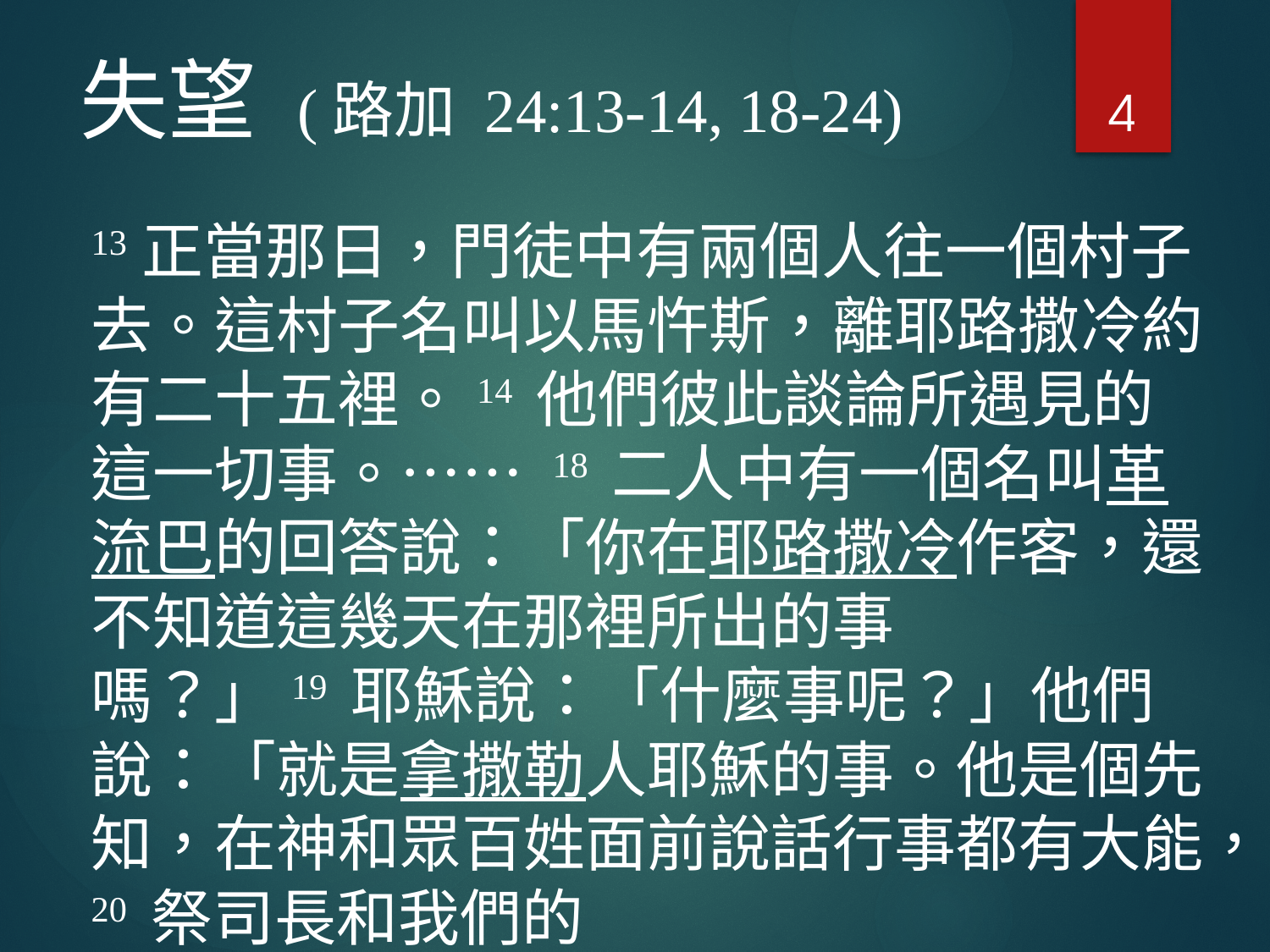

# 失望 (路加 24:13-14, 18-24)
4
13正當那日，門徒中有兩個人往一個村子去。這村子名叫以馬忤斯，離耶路撒冷約有二十五裡。14 他們彼此談論所遇見的這一切事。…… 18 二人中有一個名叫革流巴的回答說：「你在耶路撒冷作客，還不知道這幾天在那裡所出的事嗎？」19 耶穌說：「什麼事呢？」他們說：「就是拿撒勒人耶穌的事。他是個先知，在神和眾百姓面前說話行事都有大能，20 祭司長和我們的